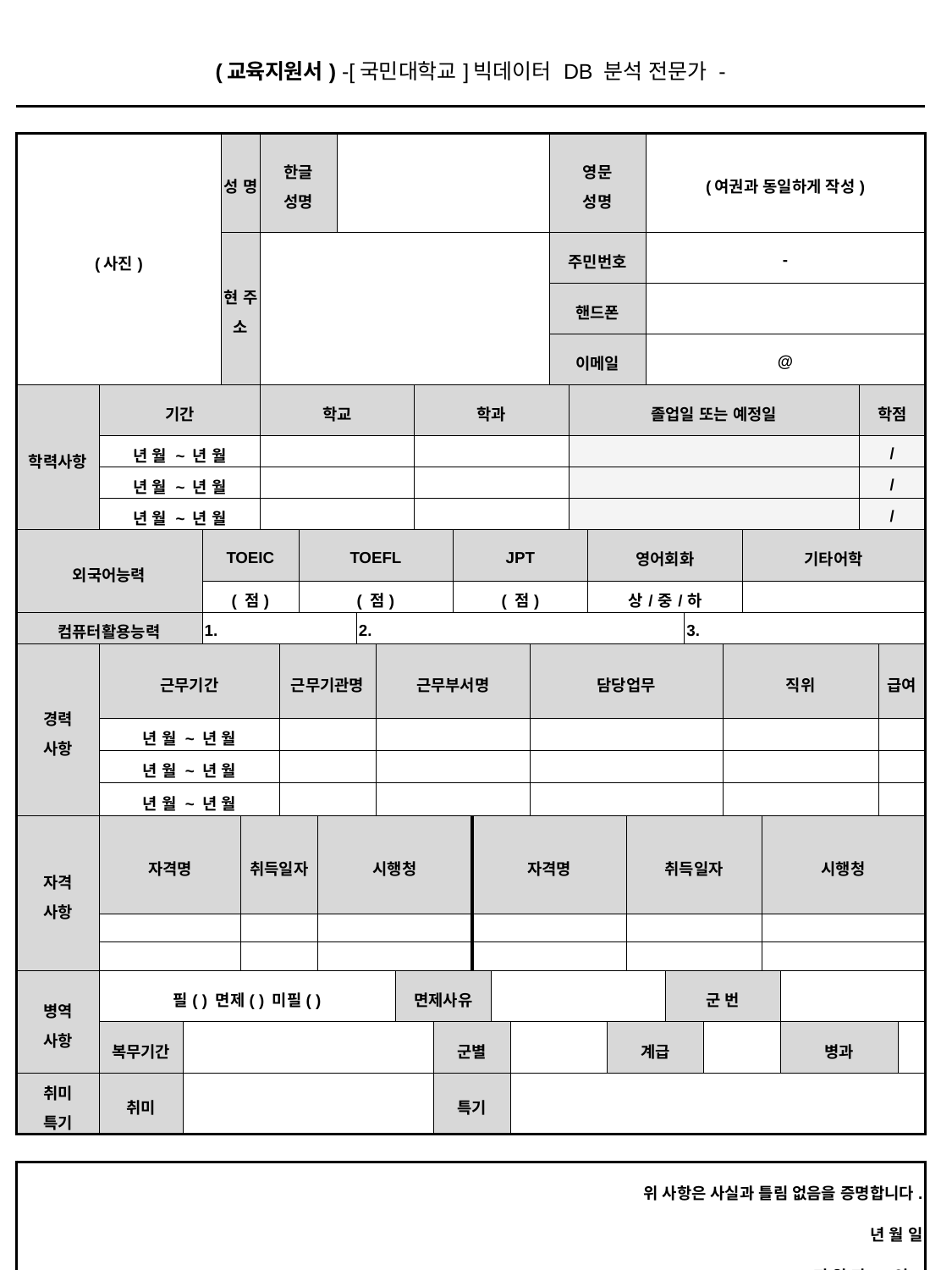

| (교육지원서) -[국민대학교]빅데이터 DB 분석 전문가 - |  |  |  |  |  |  |  |  |  |  |  |  |  |  |  |  |  |  |  |  |  |  |  |  |  |  |  |  |  |  |  |  |  |  |  |  |
| --- | --- | --- | --- | --- | --- | --- | --- | --- | --- | --- | --- | --- | --- | --- | --- | --- | --- | --- | --- | --- | --- | --- | --- | --- | --- | --- | --- | --- | --- | --- | --- | --- | --- | --- | --- | --- |
|  |  |  |  |  |  |  |  |  |  |  |  |  |  |  |  |  |  |  |  |  |  |  |  |  |  |  |  |  |  |  |  |  |  |  |  |  |
| (사진) |  |  |  | 성 명 |  | 한글 성명 |  |  |  |  |  |  |  |  |  |  |  |  |  |  | 영문 성명 |  |  |  |  | (여권과 동일하게 작성) |  |  |  |  |  |  |  |  |  |  |
|  |  |  |  | 현 주 소 |  |  |  |  |  |  |  |  |  |  |  |  |  |  |  |  | 주민번호 |  |  |  |  | - |  |  |  |  |  |  |  |  |  |  |
|  |  |  |  |  |  |  |  |  |  |  |  |  |  |  |  |  |  |  |  |  | 핸드폰 |  |  |  |  |  |  |  |  |  |  |  |  |  |  |  |
|  |  |  |  |  |  |  |  |  |  |  |  |  |  |  |  |  |  |  |  |  | 이메일 |  |  |  |  | @ |  |  |  |  |  |  |  |  |  |  |
| 학력사항 | 기간 |  |  |  |  | 학교 |  |  |  |  |  |  |  | 학과 |  |  |  |  |  |  |  | 졸업일 또는 예정일 |  |  |  |  |  |  |  |  |  |  |  | 학점 |  |  |
|  | 년 월 ~ 년 월 |  |  |  |  |  |  |  |  |  |  |  |  |  |  |  |  |  |  |  |  |  |  |  |  |  |  |  |  |  |  |  |  | / |  |  |
|  | 년 월 ~ 년 월 |  |  |  |  |  |  |  |  |  |  |  |  |  |  |  |  |  |  |  |  |  |  |  |  |  |  |  |  |  |  |  |  | / |  |  |
|  | 년 월 ~ 년 월 |  |  |  |  |  |  |  |  |  |  |  |  |  |  |  |  |  |  |  |  |  |  |  |  |  |  |  |  |  |  |  |  | / |  |  |
| 외국어능력 |  |  | TOEIC |  |  |  |  | TOEFL |  |  |  |  |  |  |  | JPT |  |  |  |  |  |  | 영어회화 |  |  |  |  |  |  |  | 기타어학 |  |  |  |  |  |
|  |  |  | ( 점) |  |  |  |  | ( 점) |  |  |  |  |  |  |  | ( 점) |  |  |  |  |  |  | 상 / 중 / 하 |  |  |  |  |  |  |  |  |  |  |  |  |  |
| 컴퓨터활용능력 |  |  | 1. |  |  |  |  |  |  |  | 2. |  |  |  |  |  |  |  |  |  |  |  |  |  |  |  |  | 3. |  |  |  |  |  |  |  |  |
| 경력 사항 | 근무기간 |  |  |  |  |  | 근무기관명 |  |  |  |  | 근무부서명 |  |  |  |  |  |  |  | 담당업무 |  |  |  |  |  |  |  |  |  | 직위 |  |  |  |  | 급여 |  |
|  | 년 월 ~ 년 월 |  |  |  |  |  |  |  |  |  |  |  |  |  |  |  |  |  |  |  |  |  |  |  |  |  |  |  |  |  |  |  |  |  |  |  |
|  | 년 월 ~ 년 월 |  |  |  |  |  |  |  |  |  |  |  |  |  |  |  |  |  |  |  |  |  |  |  |  |  |  |  |  |  |  |  |  |  |  |  |
|  | 년 월 ~ 년 월 |  |  |  |  |  |  |  |  |  |  |  |  |  |  |  |  |  |  |  |  |  |  |  |  |  |  |  |  |  |  |  |  |  |  |  |
| 자격 사항 | 자격명 |  |  |  | 취득일자 |  |  |  | 시행청 |  |  |  |  |  |  |  | 자격명 |  |  |  |  |  |  |  | 취득일자 |  |  |  |  |  |  | 시행청 |  |  |  |  |
|  |  |  |  |  |  |  |  |  |  |  |  |  |  |  |  |  |  |  |  |  |  |  |  |  |  |  |  |  |  |  |  |  |  |  |  |  |
|  |  |  |  |  |  |  |  |  |  |  |  |  |  |  |  |  |  |  |  |  |  |  |  |  |  |  |  |  |  |  |  |  |  |  |  |  |
| 병역 사항 | 필( ) 면제( ) 미필( ) |  |  |  |  |  |  |  |  |  |  |  | 면제사유 |  |  |  |  |  |  |  |  |  |  |  |  |  | 군 번 |  |  |  |  |  |  |  |  |  |
|  | 복무기간 |  |  |  |  |  |  |  |  |  |  |  |  |  | 군별 |  |  |  |  |  |  |  |  | 계급 |  |  |  |  |  |  |  |  | 병과 |  |  |  |
| 취미 특기 | 취미 |  |  |  |  |  |  |  |  |  |  |  |  |  | 특기 |  |  |  |  |  |  |  |  |  |  |  |  |  |  |  |  |  |  |  |  |  |
|  |  |  |  |  |  |  |  |  |  |  |  |  |  |  |  |  |  |  |  |  |  |  |  |  |  |  |  |  |  |  |  |  |  |  |  |  |
| 위 사항은 사실과 틀림 없음을 증명합니다. 년 월 일 지 원 자 : (인) |  |  |  |  |  |  |  |  |  |  |  |  |  |  |  |  |  |  |  |  |  |  |  |  |  |  |  |  |  |  |  |  |  |  |  |  |